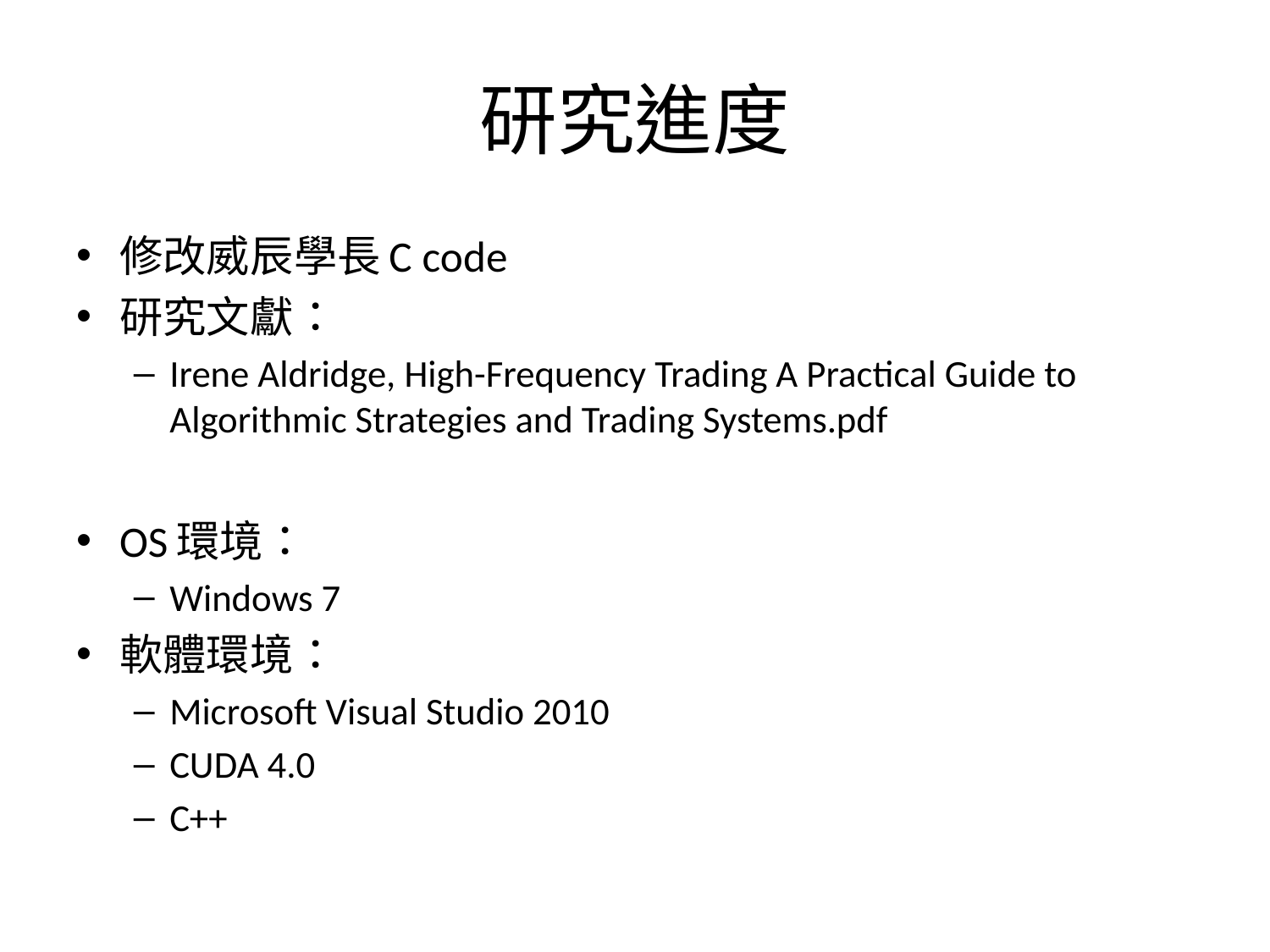

# 研究進度
修改威辰學長C code
研究文獻：
Irene Aldridge, High-Frequency Trading A Practical Guide to Algorithmic Strategies and Trading Systems.pdf

OS環境：
Windows 7
軟體環境：
Microsoft Visual Studio 2010
CUDA 4.0
C++